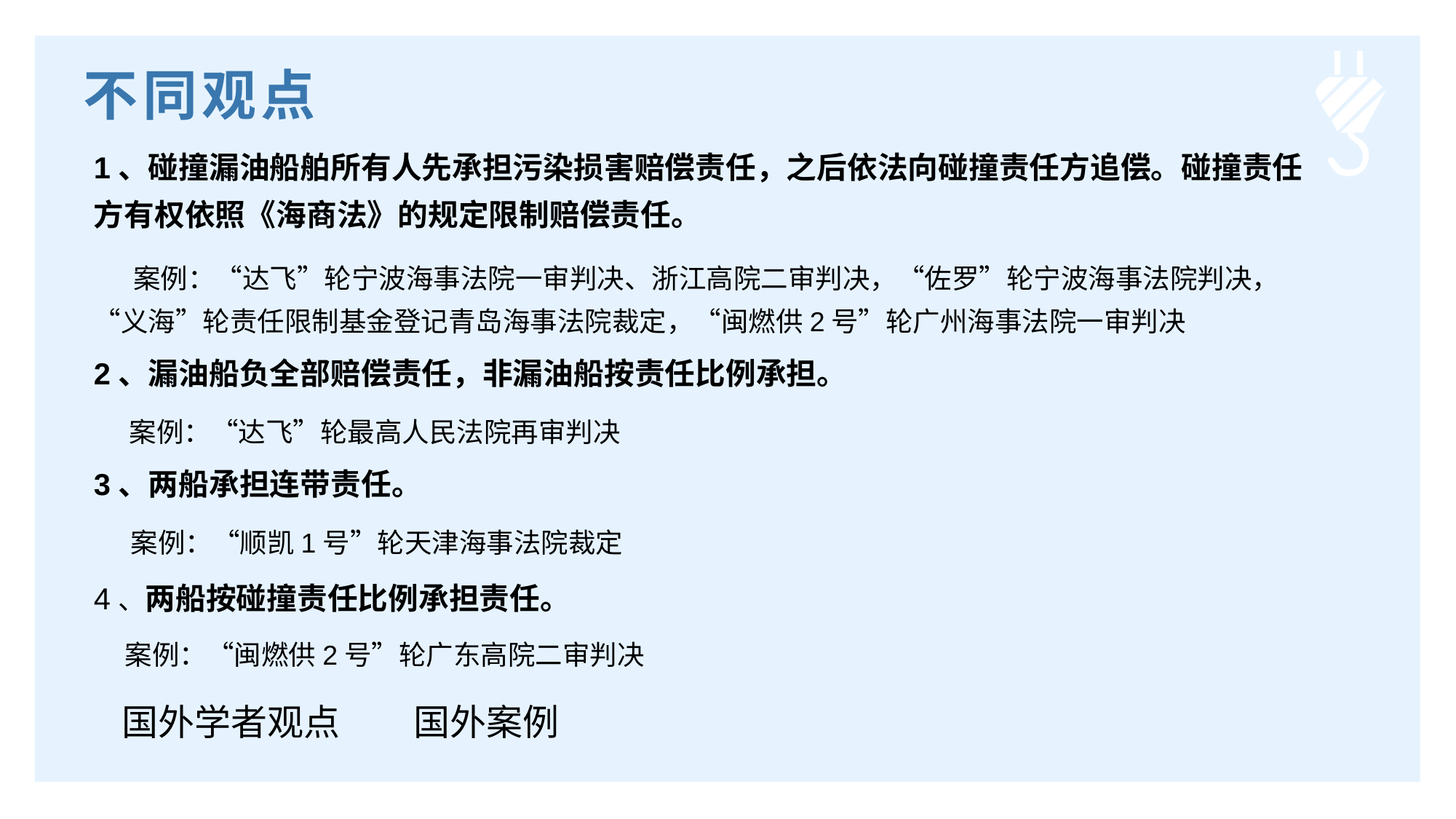

不同观点
1、碰撞漏油船舶所有人先承担污染损害赔偿责任，之后依法向碰撞责任方追偿。碰撞责任方有权依照《海商法》的规定限制赔偿责任。
     案例：“达飞”轮宁波海事法院一审判决、浙江高院二审判决，“佐罗”轮宁波海事法院判决，“义海”轮责任限制基金登记青岛海事法院裁定，“闽燃供2号”轮广州海事法院一审判决
2、漏油船负全部赔偿责任，非漏油船按责任比例承担。
    案例：“达飞”轮最高人民法院再审判决
3、两船承担连带责任。
    案例：“顺凯1号”轮天津海事法院裁定

4、两船按碰撞责任比例承担责任。
    案例：“闽燃供2号”轮广东高院二审判决

国外学者观点         国外案例